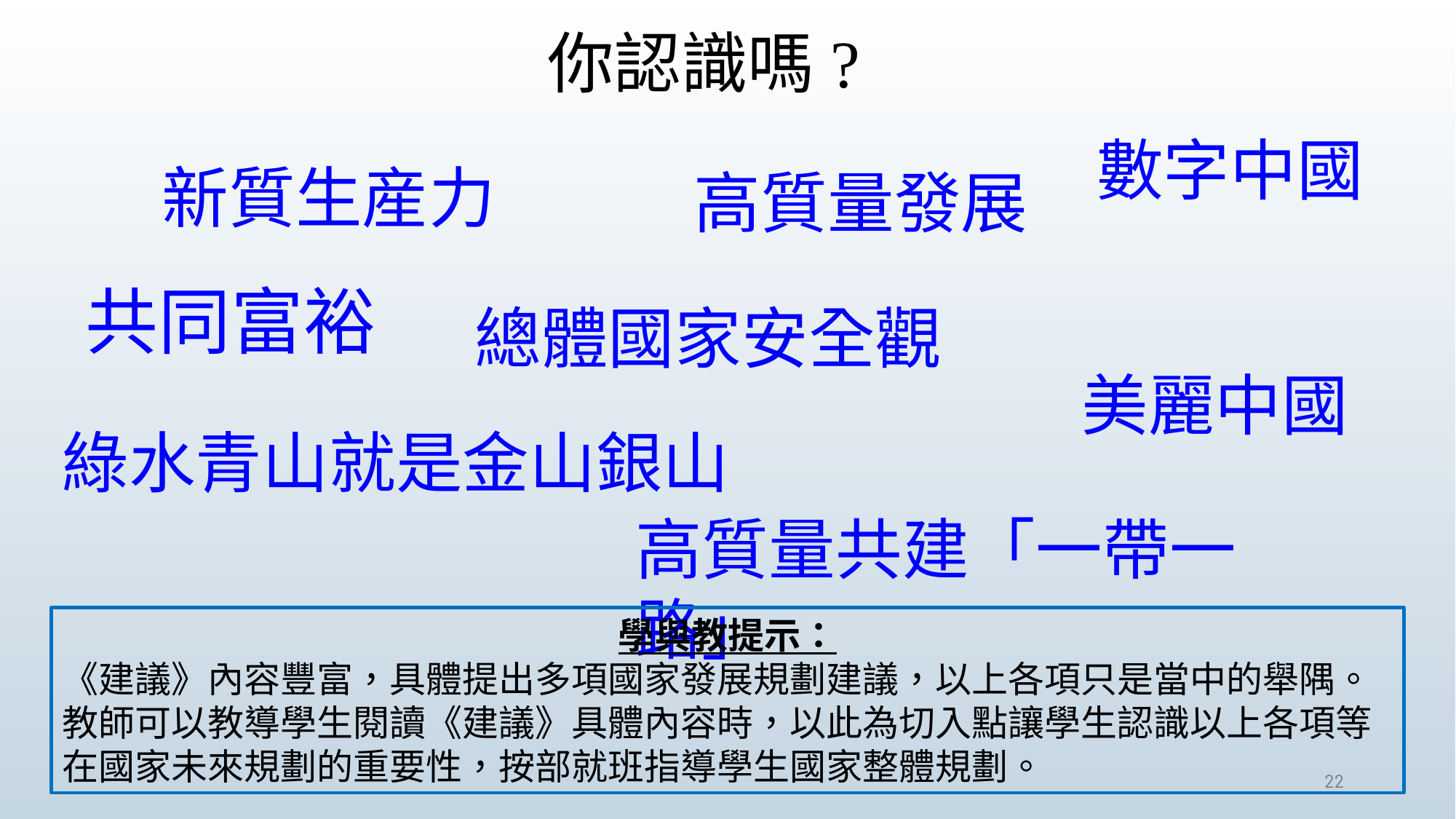

# 你認識嗎?
數字中國
新質生産力
高質量發展
共同富裕
總體國家安全觀
美麗中國
綠水青山就是金山銀山
高質量共建「一帶一路」
學與教提示：
《建議》內容豐富，具體提出多項國家發展規劃建議，以上各項只是當中的舉隅。教師可以教導學生閱讀《建議》具體內容時，以此為切入點讓學生認識以上各項等在國家未來規劃的重要性，按部就班指導學生國家整體規劃。
22